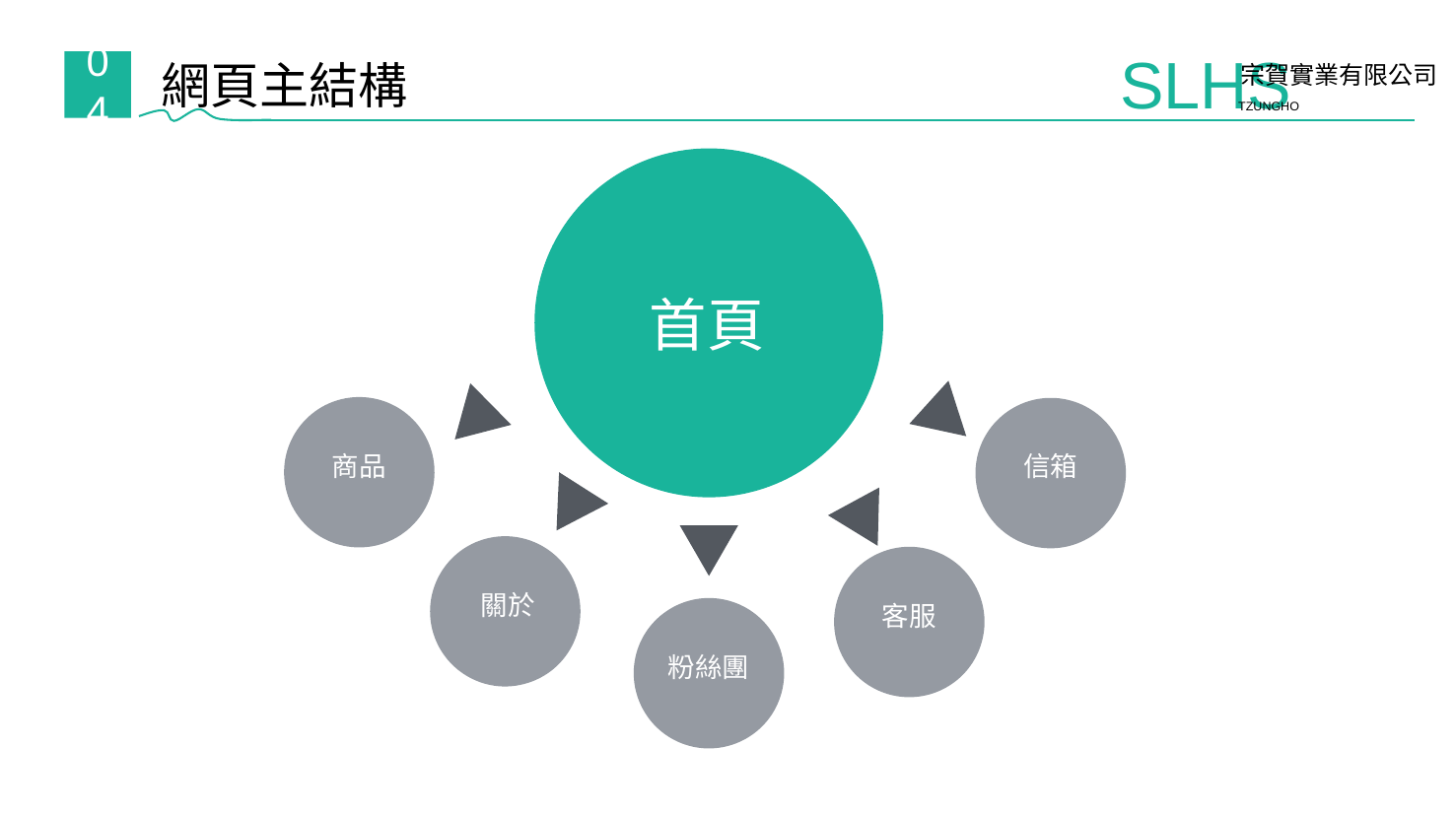

SLHS
宗賀實業有限公司
TZUNGHO
網頁主結構
04

首頁

商品

信箱

關於

客服

粉絲團